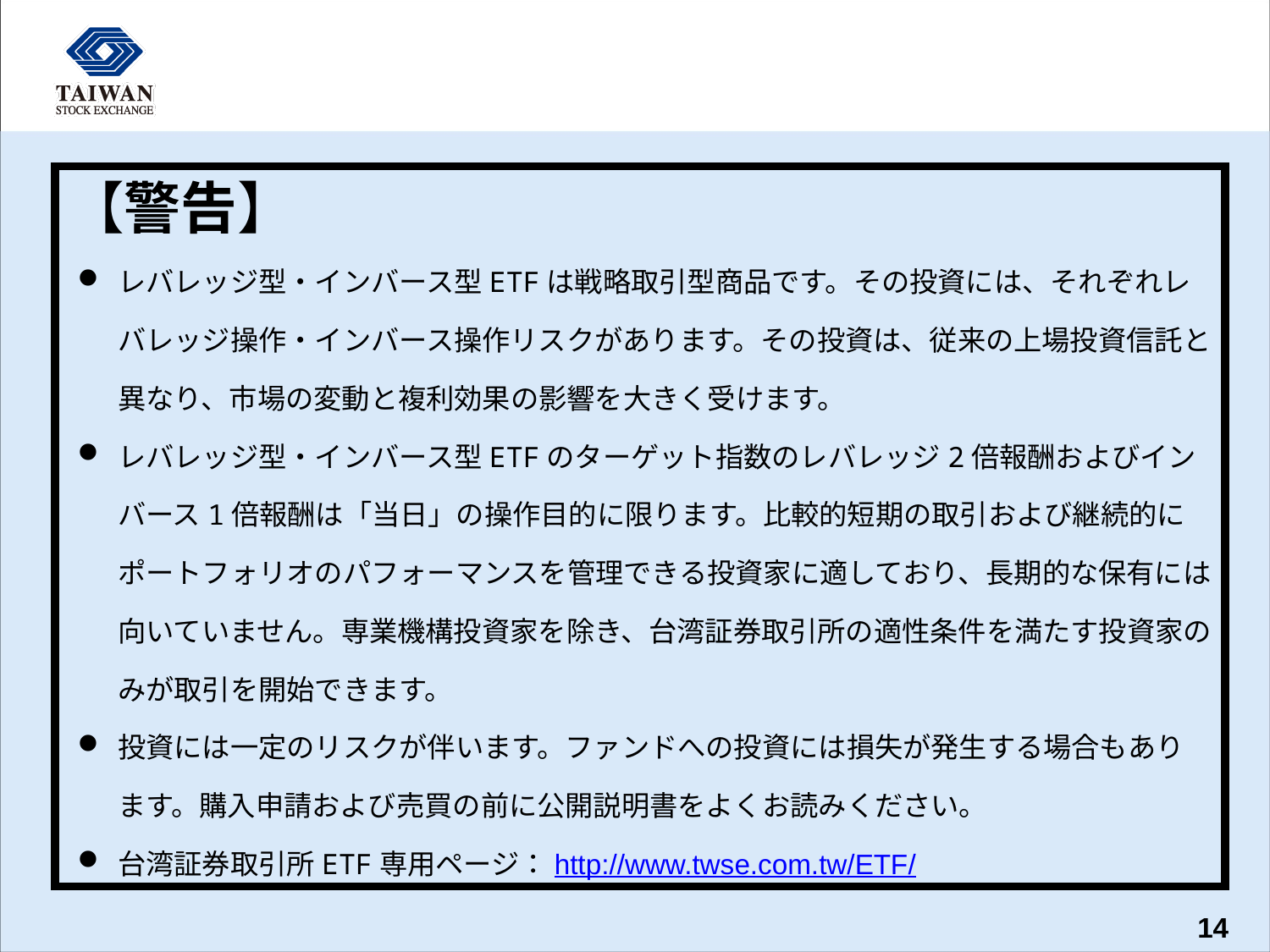

【警告】
レバレッジ型・インバース型ETFは戦略取引型商品です。その投資には、それぞれレバレッジ操作・インバース操作リスクがあります。その投資は、従来の上場投資信託と異なり、市場の変動と複利効果の影響を大きく受けます。
レバレッジ型・インバース型ETFのターゲット指数のレバレッジ2倍報酬およびインバース1倍報酬は「当日」の操作目的に限ります。比較的短期の取引および継続的にポートフォリオのパフォーマンスを管理できる投資家に適しており、長期的な保有には向いていません。専業機構投資家を除き、台湾証券取引所の適性条件を満たす投資家のみが取引を開始できます。
投資には一定のリスクが伴います。ファンドへの投資には損失が発生する場合もあります。購入申請および売買の前に公開説明書をよくお読みください。
台湾証券取引所ETF専用ページ：http://www.twse.com.tw/ETF/
14